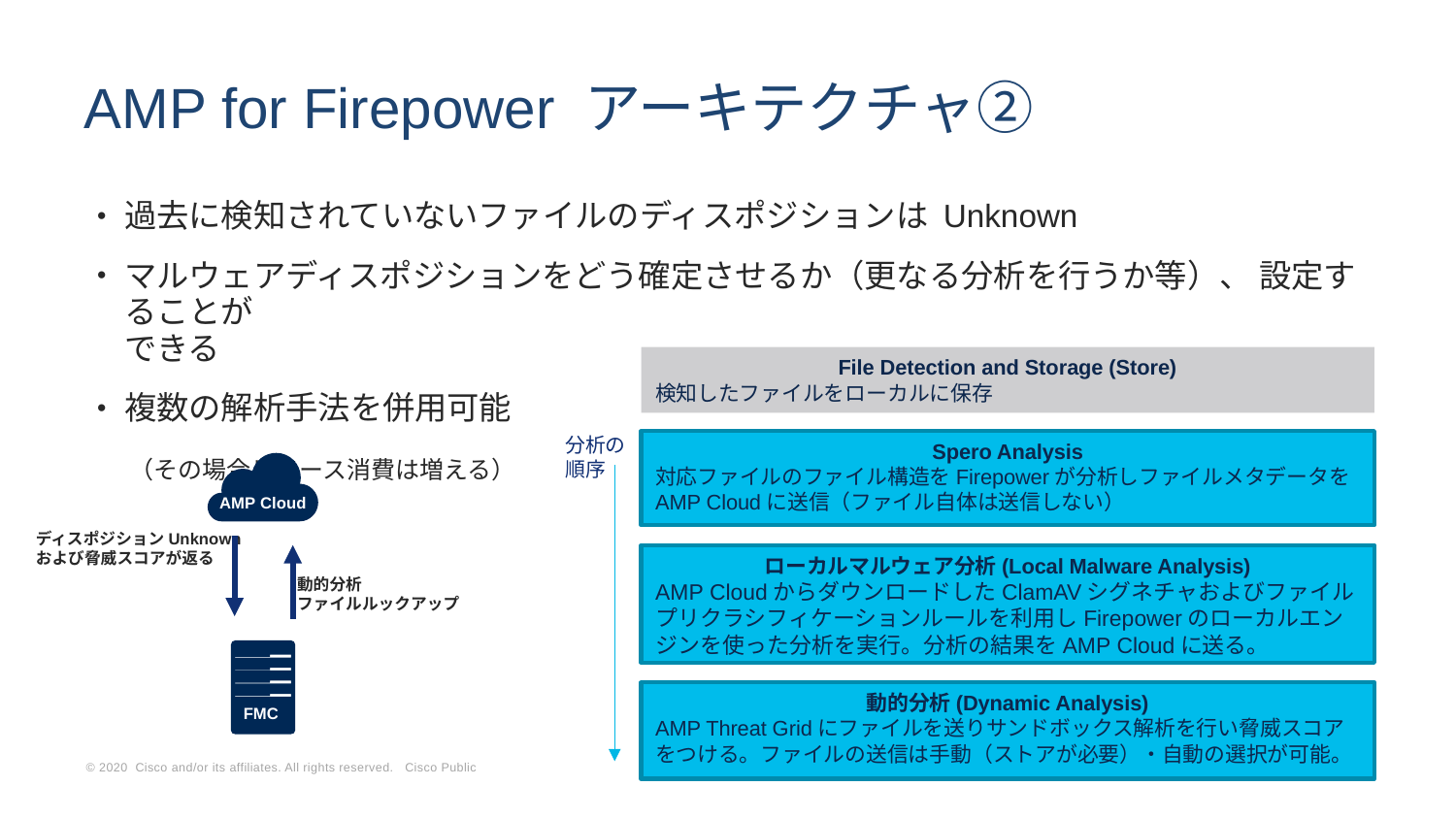

# AMP for Firepower アーキテクチャ②
過去に検知されていないファイルのディスポジションは Unknown
マルウェアディスポジションをどう確定させるか（更なる分析を行うか等）、 設定することが
できる
複数の解析手法を併用可能
　（その場合リソース消費は増える）
File Detection and Storage (Store)
検知したファイルをローカルに保存
分析の
順序
Spero Analysis
対応ファイルのファイル構造をFirepowerが分析しファイルメタデータをAMP Cloudに送信（ファイル自体は送信しない）

AMP Cloud
ディスポジションUnknown
および脅威スコアが返る
ローカルマルウェア分析(Local Malware Analysis)
AMP CloudからダウンロードしたClamAVシグネチャおよびファイルプリクラシフィケーションルールを利用しFirepowerのローカルエンジンを使った分析を実行。分析の結果をAMP Cloudに送る。
動的分析
ファイルルックアップ

動的分析(Dynamic Analysis)
AMP Threat Gridにファイルを送りサンドボックス解析を行い脅威スコアをつける。ファイルの送信は手動（ストアが必要）・自動の選択が可能。
FMC